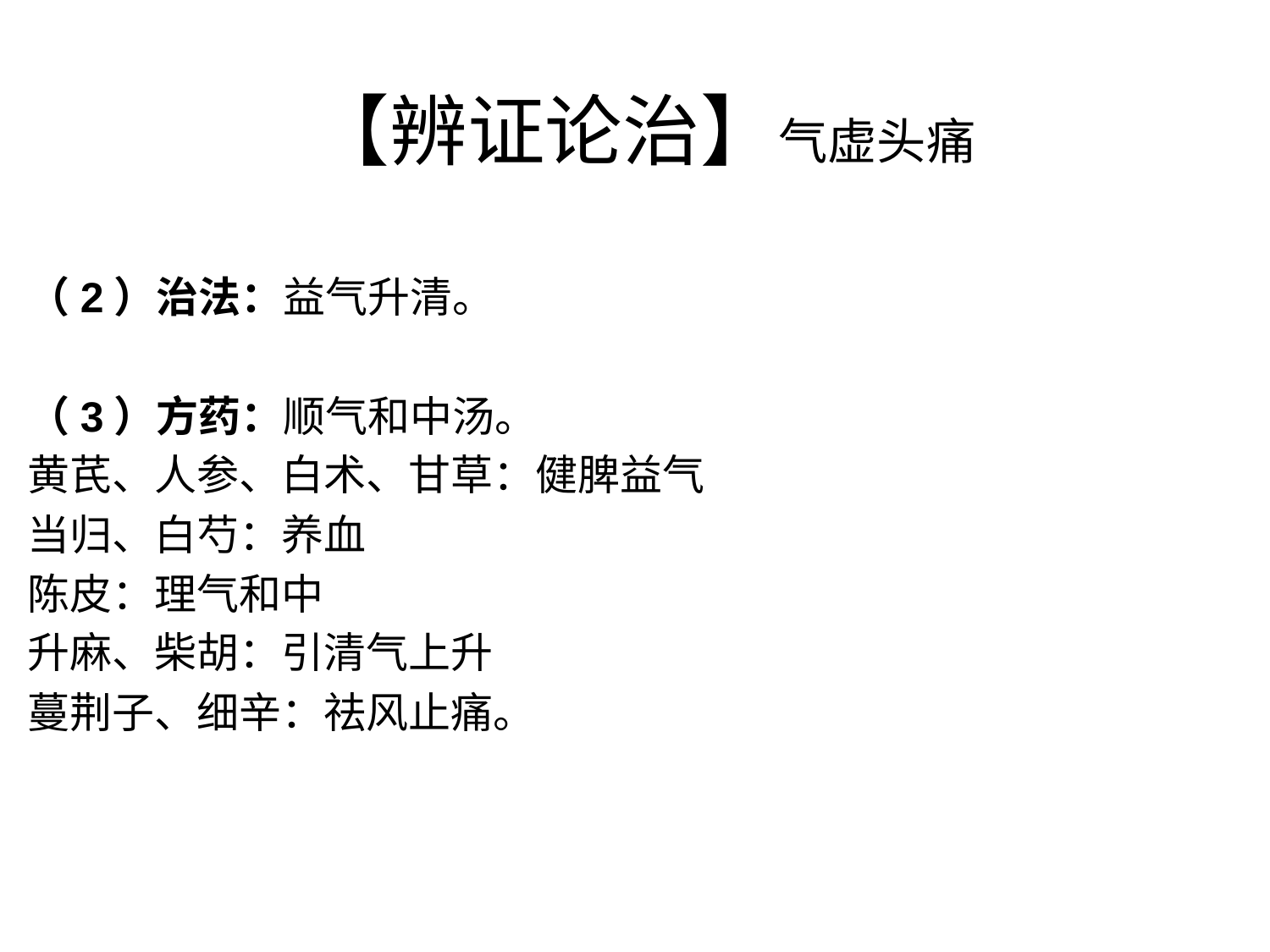

# 【辨证论治】气虚头痛
（2）治法：益气升清。

（3）方药：顺气和中汤。
黄芪、人参、白术、甘草：健脾益气
当归、白芍：养血
陈皮：理气和中
升麻、柴胡：引清气上升
蔓荆子、细辛：祛风止痛。